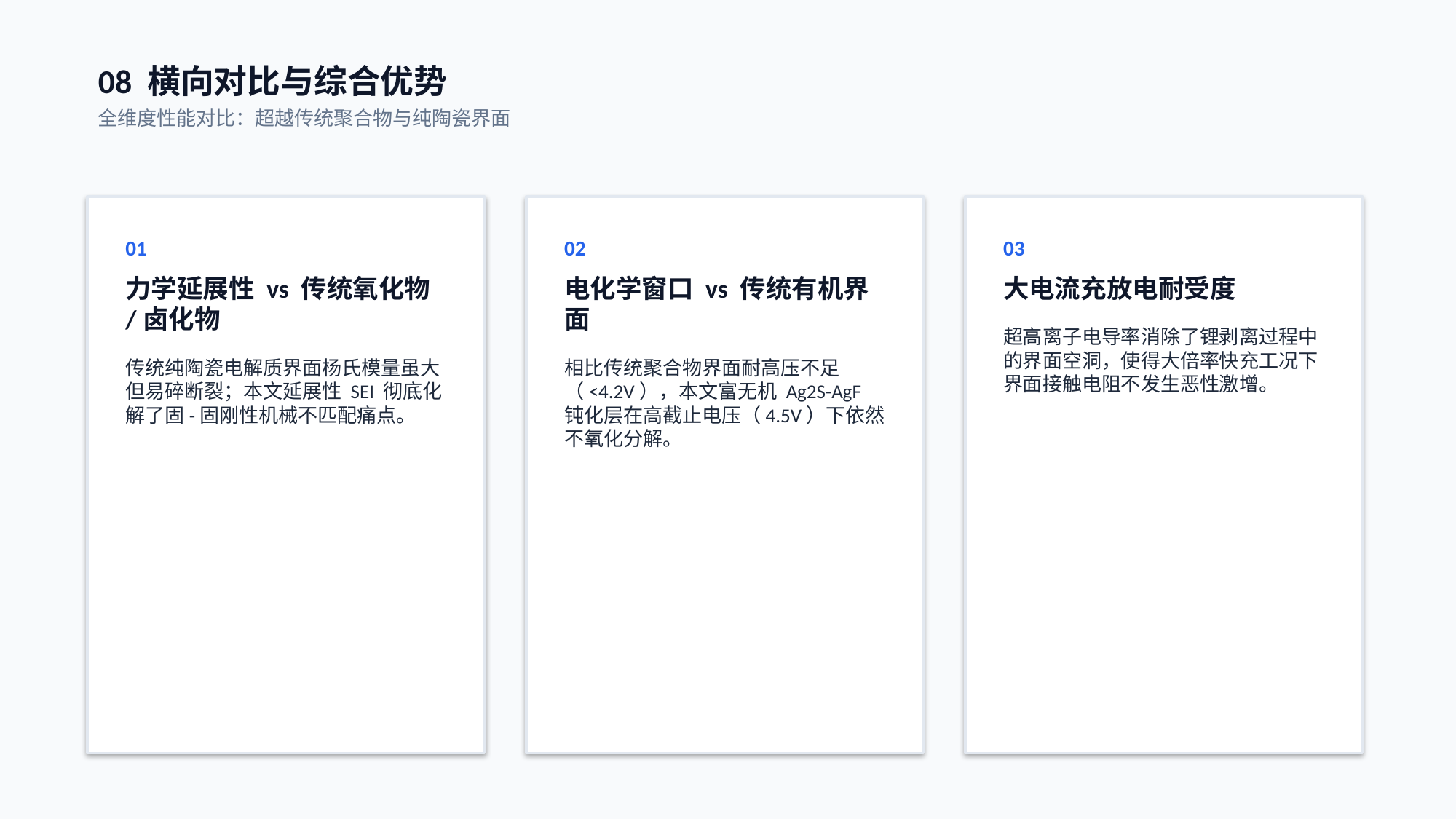

08 横向对比与综合优势
全维度性能对比：超越传统聚合物与纯陶瓷界面

01
力学延展性 vs 传统氧化物/卤化物
传统纯陶瓷电解质界面杨氏模量虽大但易碎断裂；本文延展性 SEI 彻底化解了固-固刚性机械不匹配痛点。
02
电化学窗口 vs 传统有机界面
相比传统聚合物界面耐高压不足（<4.2V），本文富无机 Ag2S-AgF 钝化层在高截止电压（4.5V）下依然不氧化分解。
03
大电流充放电耐受度
超高离子电导率消除了锂剥离过程中的界面空洞，使得大倍率快充工况下界面接触电阻不发生恶性激增。